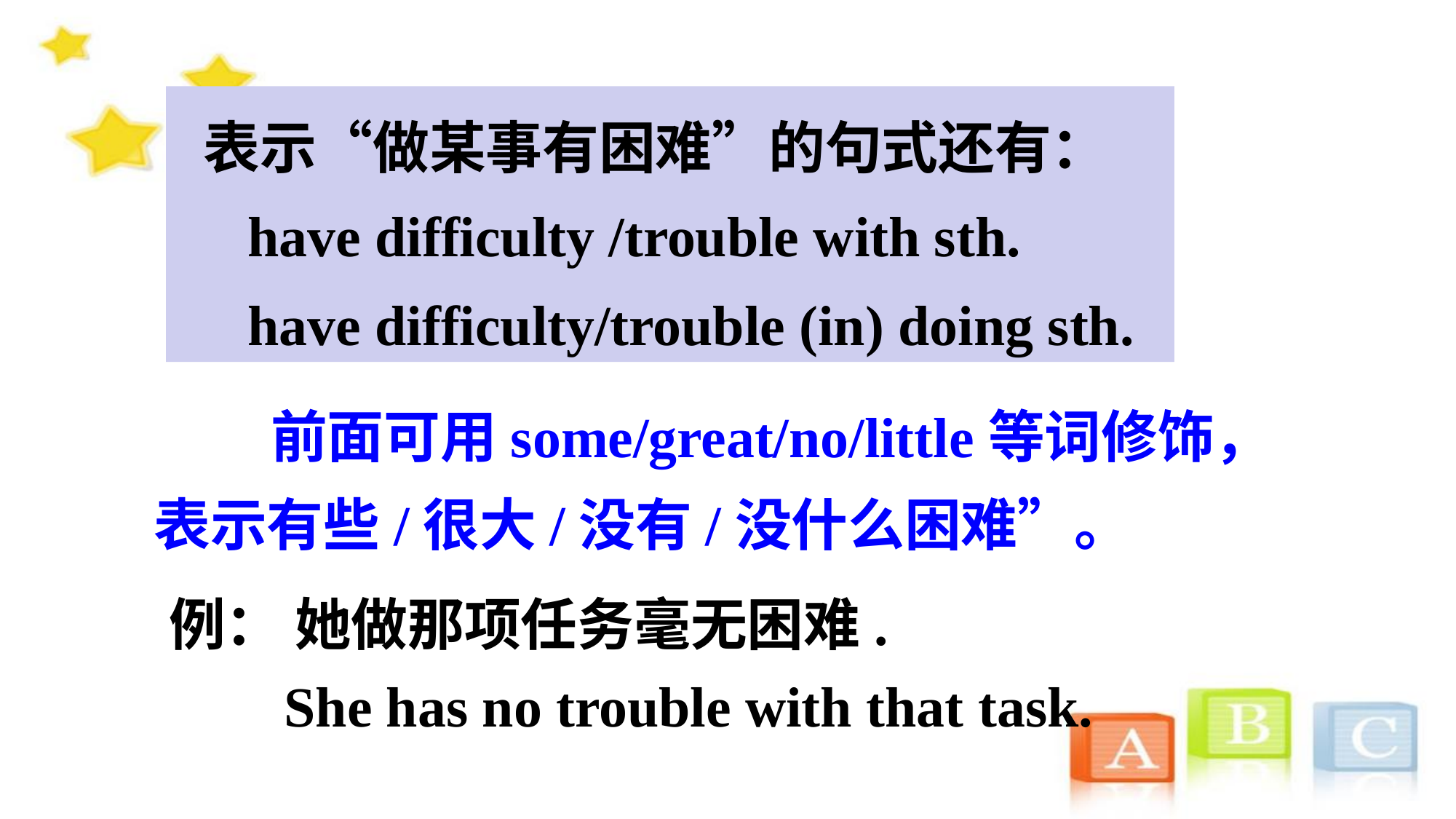

表示“做某事有困难”的句式还有：
     have difficulty /trouble with sth.
     have difficulty/trouble (in) doing sth.
        前面可用some/great/no/little等词修饰，表示有些/很大/没有/没什么困难”。
 例： 她做那项任务毫无困难.
          She has no trouble with that task.